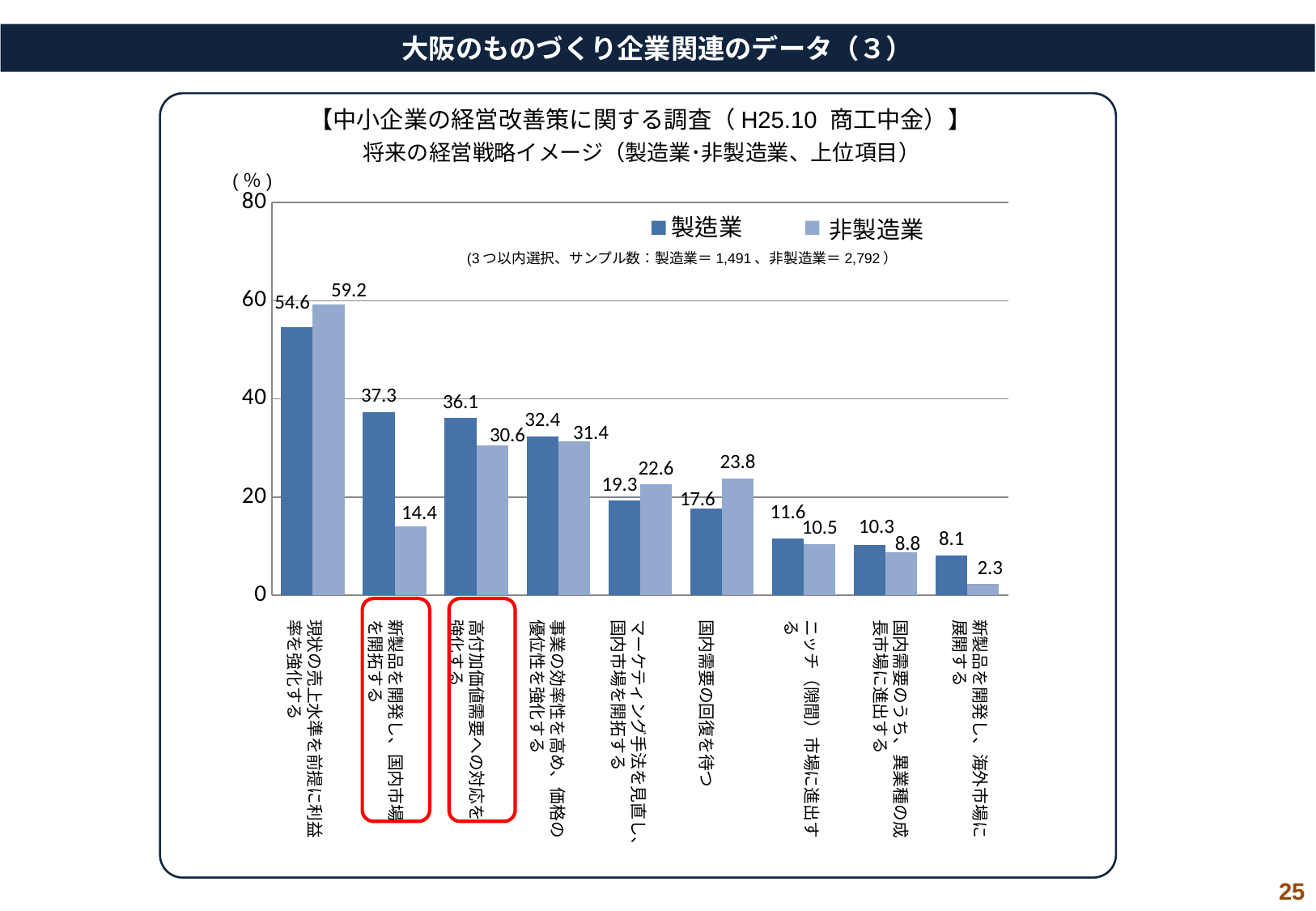

大阪のものづくり企業関連のデータ（３）

【中小企業の経営改善策に関する調査（H25.10 商工中金）】
将来の経営戦略イメージ（製造業･非製造業、上位項目）
(％)

### Chart

| Category | 製造業 | 非正常業 |
|---|---|---|
| 現状の売上水準を前提に利益率を強化する | 54.6 | 59.2 |
| 新製品を開発し、国内市場を開拓する | 37.3 | 14.1 |
| 高付加価値需要への対応を強化する | 36.1 | 30.6 |
| 事業の効率性を高め、価格の優位性を強化する | 32.4 | 31.4 |
| マーケティング手法を見直し、国内市場を開拓する | 19.3 | 22.6 |
| 国内需要の回復を待つ | 17.6 | 23.8 |
| ニッチ（隙間）市場に進出する | 11.6 | 10.5 |
| 国内需要のうち、異業種の成長市場に進出する | 10.3 | 8.8 |
| 新製品を開発し、海外市場に展開する | 8.1 | 2.3 |
非製造業
(3つ以内選択、サンプル数：製造業＝1,491、非製造業＝2,792）

新製品を開発し、海外市場に
展開する

国内需要のうち、異業種の成長市場に進出する

ニッチ（隙間）市場に進出する

国内需要の回復を待つ

マーケティング手法を見直し、国内市場を開拓する

事業の効率性を高め、価格の
優位性を強化する

高付加価値需要への対応を
強化する

新製品を開発し、国内市場
を開拓する

現状の売上水準を前提に利益率を強化する
25